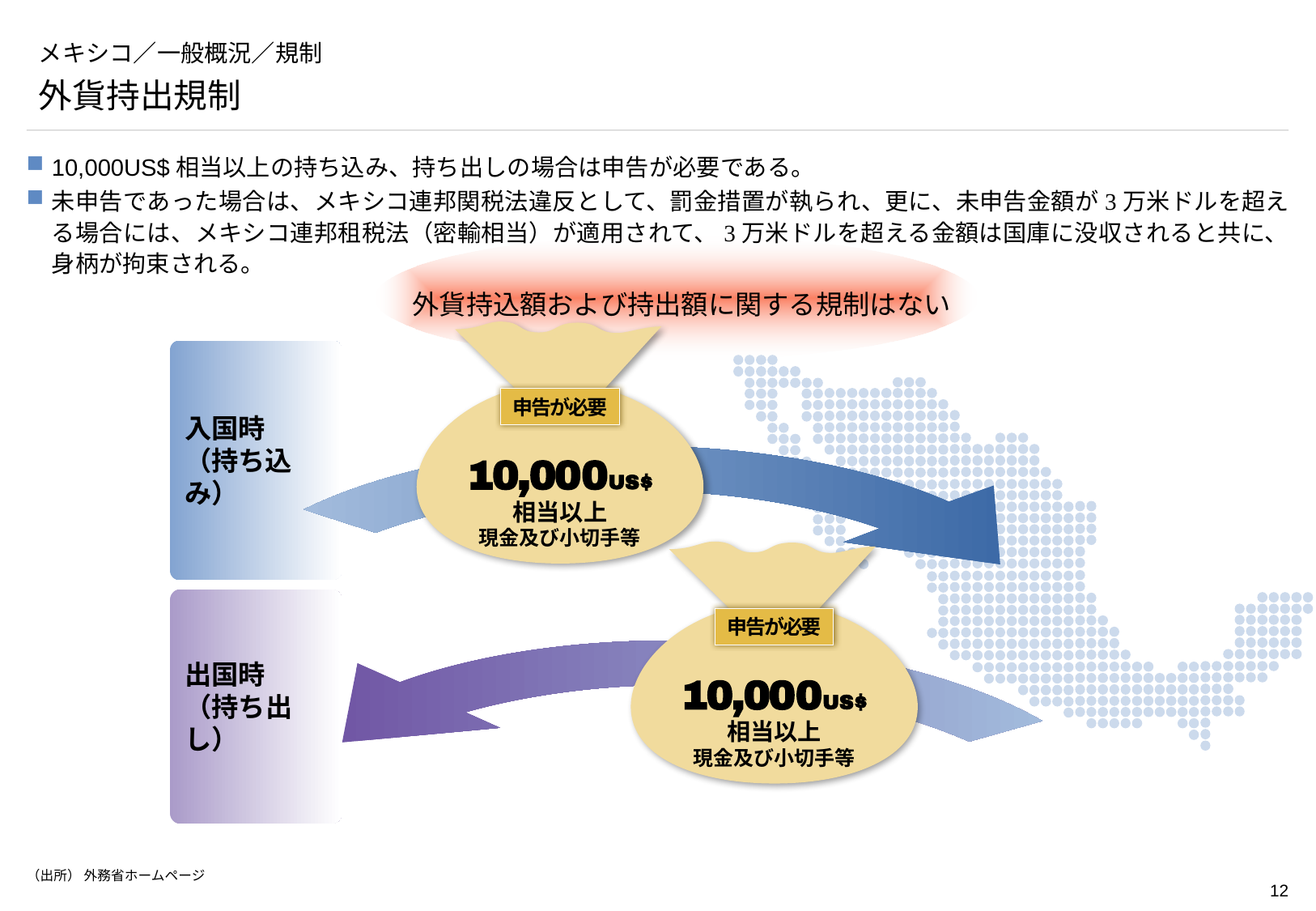

# メキシコ／一般概況／規制
外貨持出規制
10,000US$相当以上の持ち込み、持ち出しの場合は申告が必要である。
未申告であった場合は、メキシコ連邦関税法違反として、罰金措置が執られ、更に、未申告金額が3万米ドルを超える場合には、メキシコ連邦租税法（密輸相当）が適用されて、3万米ドルを超える金額は国庫に没収されると共に、身柄が拘束される。

外貨持込額および持出額に関する規制はない

申告が必要
10,000US$
相当以上
現金及び小切手等
入国時
（持ち込み）

申告が必要
10,000US$
相当以上
現金及び小切手等
出国時
（持ち出し）

（出所） 外務省ホームページ